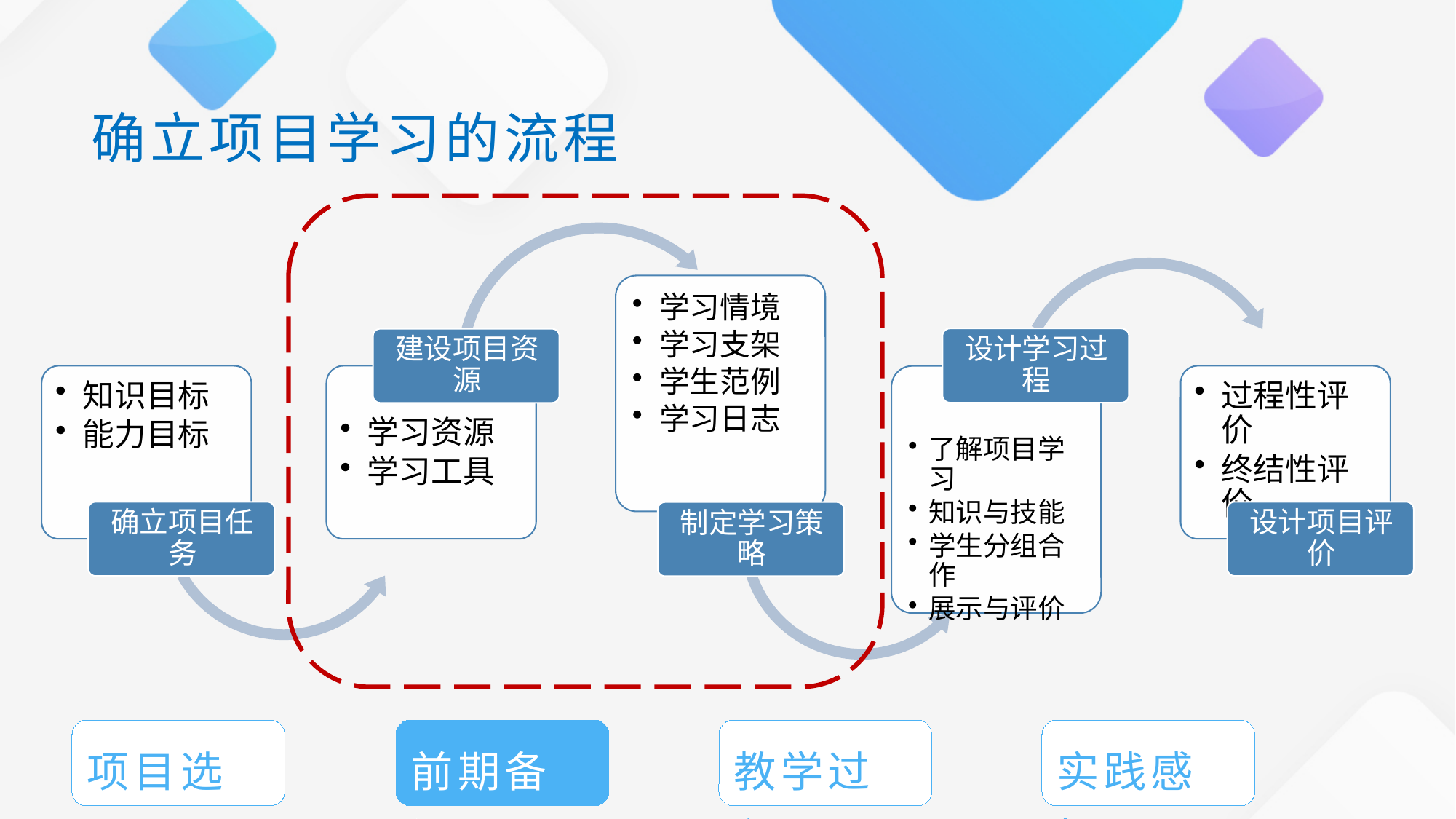

# 确立项目学习的流程

知识目标
能力目标
确立项目任务
学习资源
学习工具
建设项目资源
学习情境
学习支架
学生范例
学习日志
制定学习策略
了解项目学习
知识与技能
学生分组合作
展示与评价

设计学习过程
过程性评价
终结性评价
设计项目评价
项目选题
前期备课
教学过程
实践感悟